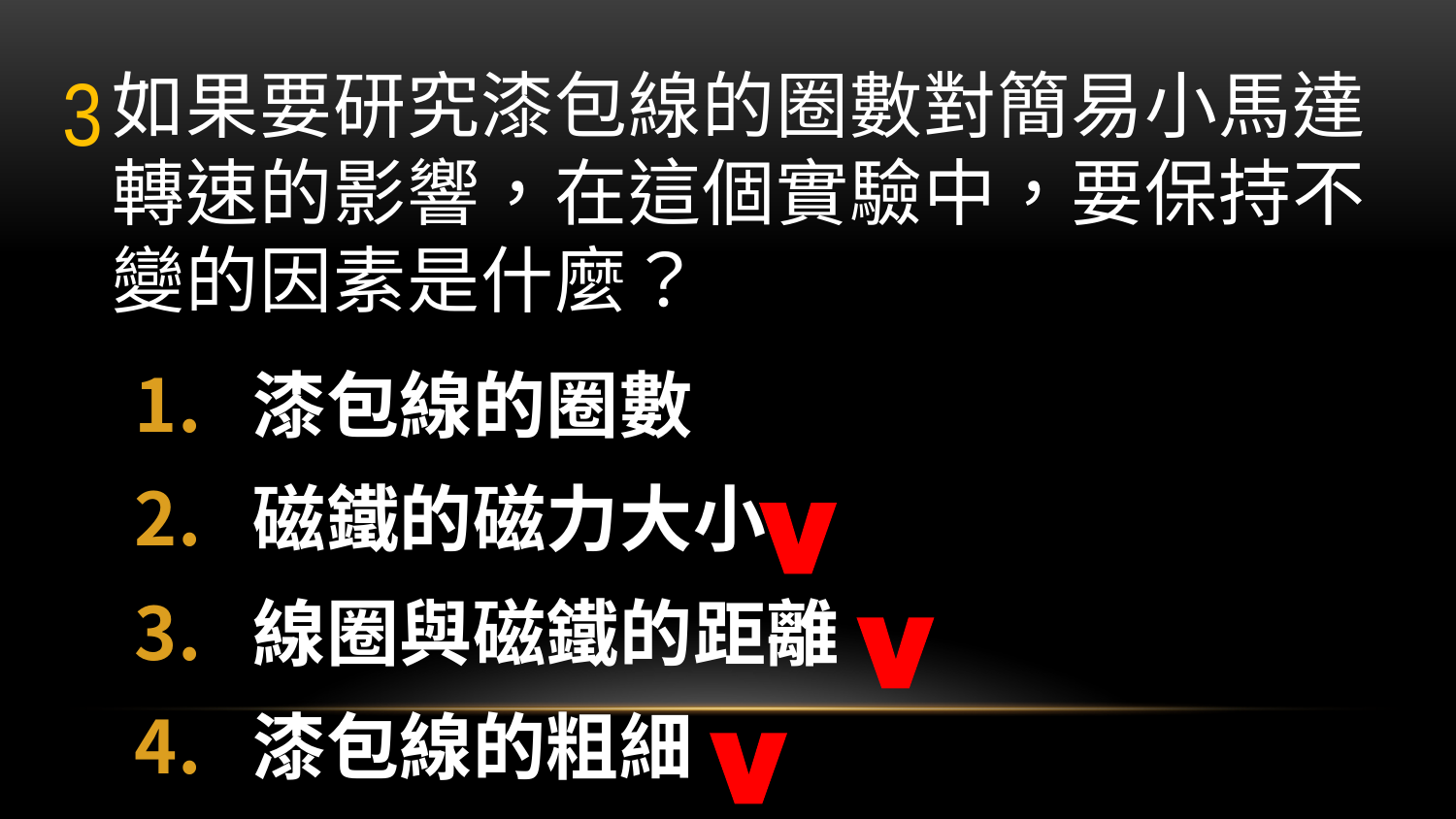

3
# 如果要研究漆包線的圈數對簡易小馬達轉速的影響，在這個實驗中，要保持不變的因素是什麼？

漆包線的圈數
磁鐵的磁力大小
線圈與磁鐵的距離
漆包線的粗細
V
V
V